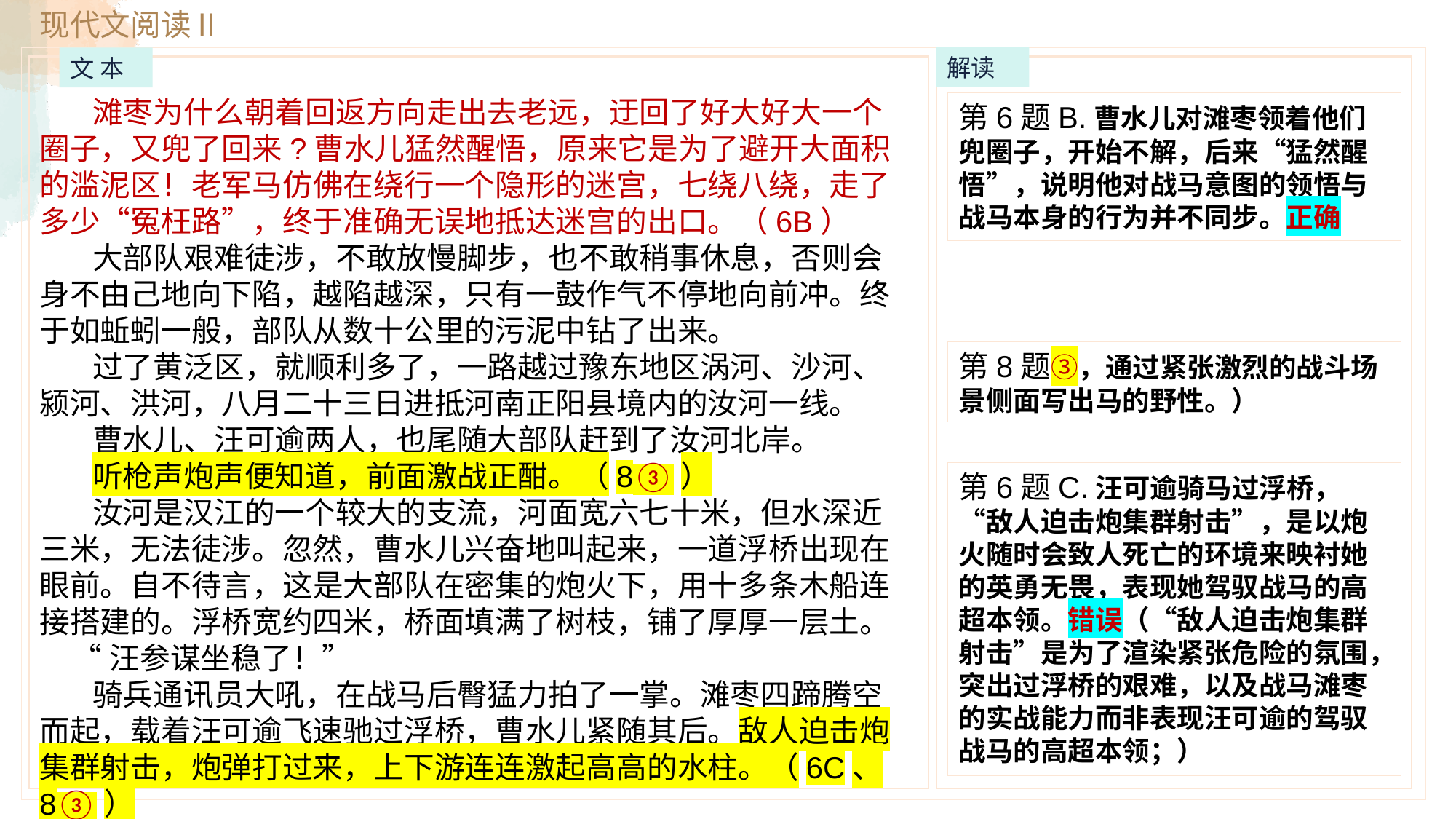

现代文阅读Ⅱ
解读

文 本

  滩枣为什么朝着回返方向走出去老远，迂回了好大好大一个圈子，又兜了回来?曹水儿猛然醒悟，原来它是为了避开大面积的滥泥区！老军马仿佛在绕行一个隐形的迷宫，七绕八绕，走了多少“冤枉路”，终于准确无误地抵达迷宫的出口。（6B）
  大部队艰难徒涉，不敢放慢脚步，也不敢稍事休息，否则会身不由己地向下陷，越陷越深，只有一鼓作气不停地向前冲。终于如蚯蚓一般，部队从数十公里的污泥中钻了出来。
  过了黄泛区，就顺利多了，一路越过豫东地区涡河、沙河、颍河、洪河，八月二十三日进抵河南正阳县境内的汝河一线。
  曹水儿、汪可逾两人，也尾随大部队赶到了汝河北岸。
  听枪声炮声便知道，前面激战正酣。（8③）
  汝河是汉江的一个较大的支流，河面宽六七十米，但水深近三米，无法徒涉。忽然，曹水儿兴奋地叫起来，一道浮桥出现在眼前。自不待言，这是大部队在密集的炮火下，用十多条木船连接搭建的。浮桥宽约四米，桥面填满了树枝，铺了厚厚一层土。
“汪参谋坐稳了！”
  骑兵通讯员大吼，在战马后臀猛力拍了一掌。滩枣四蹄腾空而起，载着汪可逾飞速驰过浮桥，曹水儿紧随其后。敌人迫击炮集群射击，炮弹打过来，上下游连连激起高高的水柱。（6C、8③）

第6题B.曹水儿对滩枣领着他们兜圈子，开始不解，后来“猛然醒悟”，说明他对战马意图的领悟与战马本身的行为并不同步。正确

年度工作概述
第8题③，通过紧张激烈的战斗场景侧面写出马的野性。）
您的内容打在这里，或者通过复制您的文本后，在此框中选择粘贴，并选择只保留文字，建议使用微软雅黑字体。您的内容打在这里，或者通过复制您的文本后，在此框中选择粘贴，并选择只保留文字，建议使用微软雅黑字体。
第6题C.汪可逾骑马过浮桥，“敌人迫击炮集群射击”，是以炮火随时会致人死亡的环境来映衬她的英勇无畏，表现她驾驭战马的高超本领。错误（“敌人迫击炮集群射击”是为了渲染紧张危险的氛围，突出过浮桥的艰难，以及战马滩枣的实战能力而非表现汪可逾的驾驭战马的高超本领；）